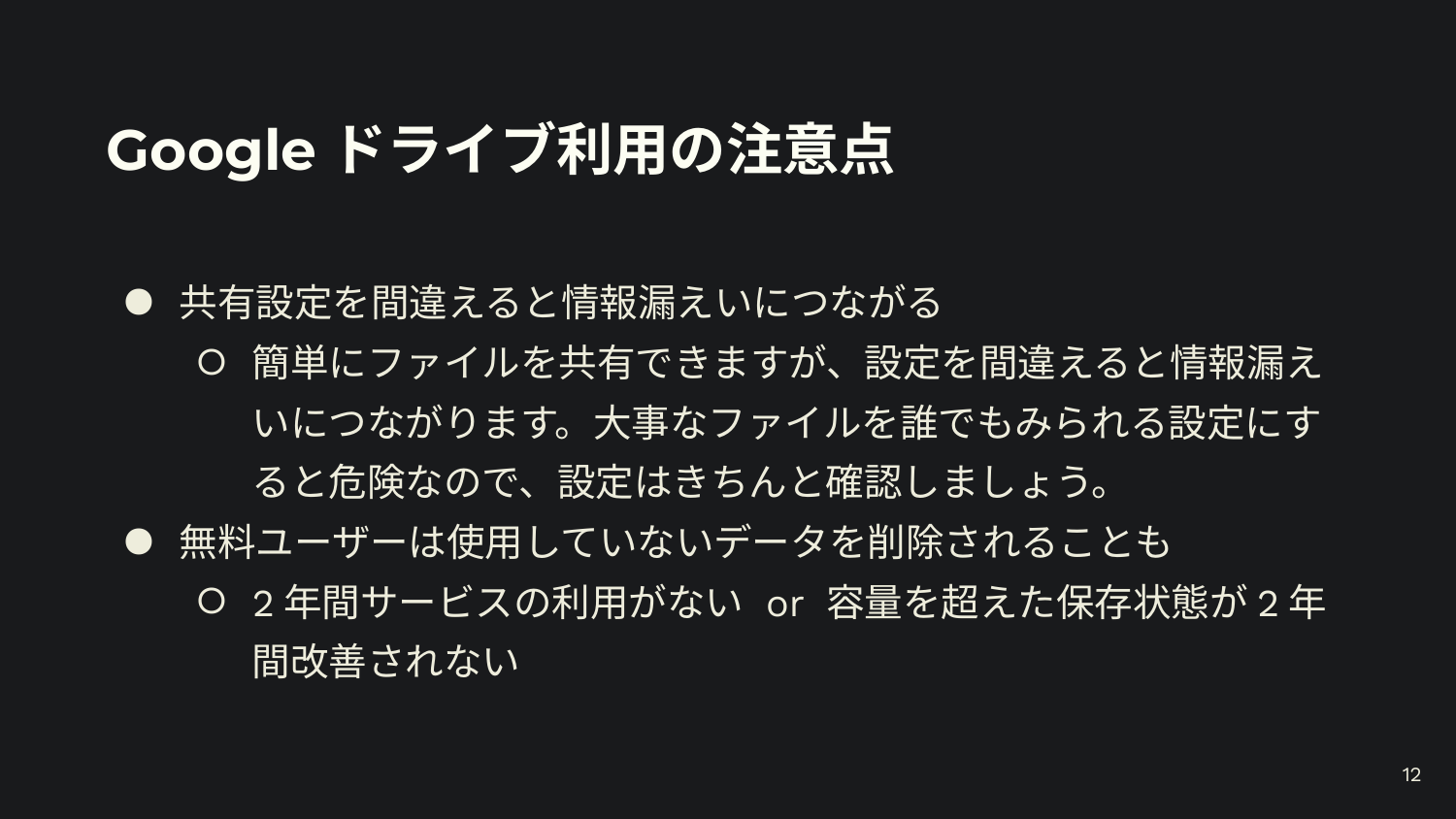

# Googleドライブ利用の注意点
共有設定を間違えると情報漏えいにつながる
簡単にファイルを共有できますが、設定を間違えると情報漏えいにつながります。大事なファイルを誰でもみられる設定にすると危険なので、設定はきちんと確認しましょう。
無料ユーザーは使用していないデータを削除されることも
2年間サービスの利用がない or 容量を超えた保存状態が2年間改善されない
12